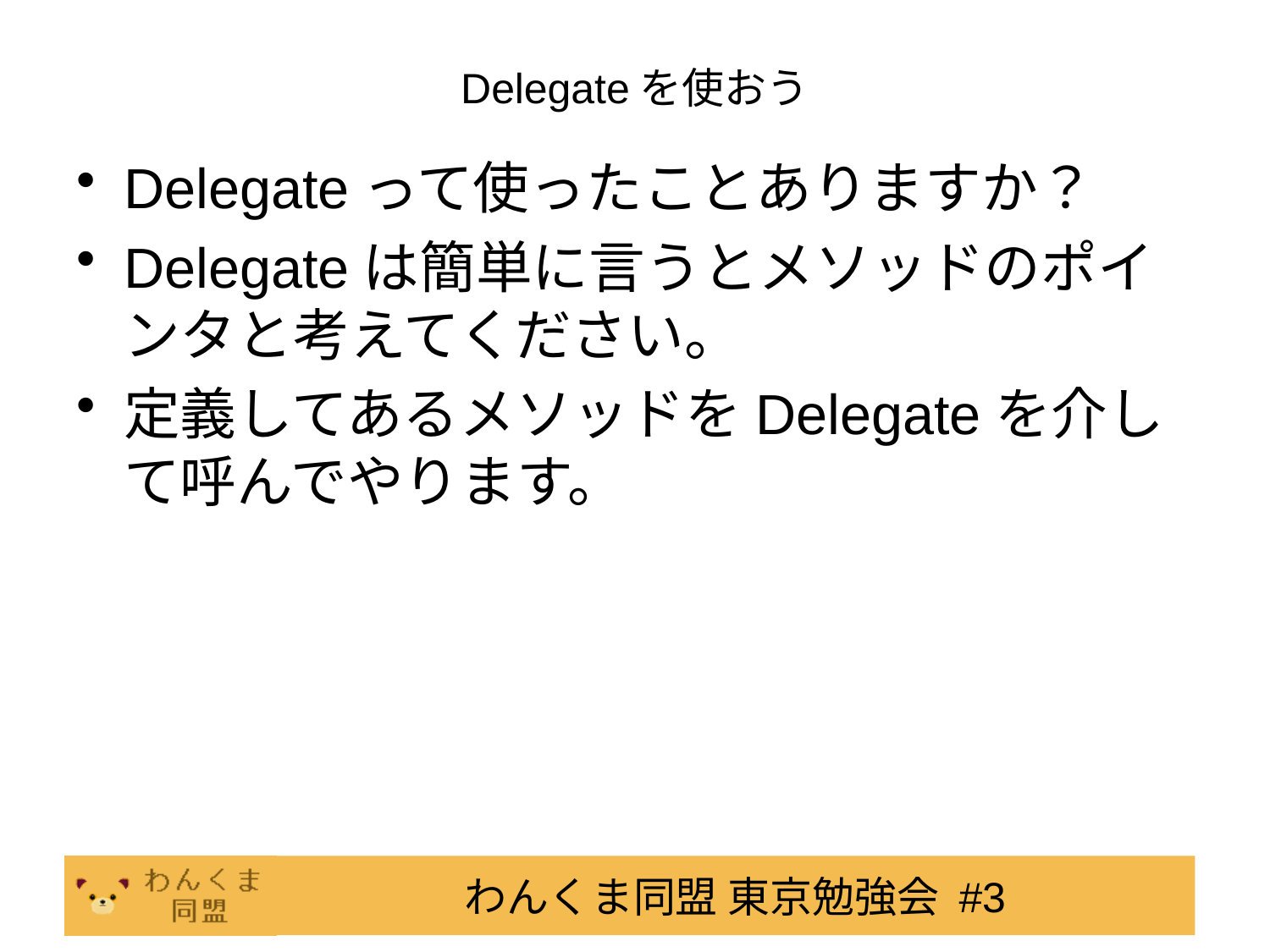

# Delegateを使おう
Delegateって使ったことありますか？
Delegateは簡単に言うとメソッドのポインタと考えてください。
定義してあるメソッドをDelegateを介して呼んでやります。